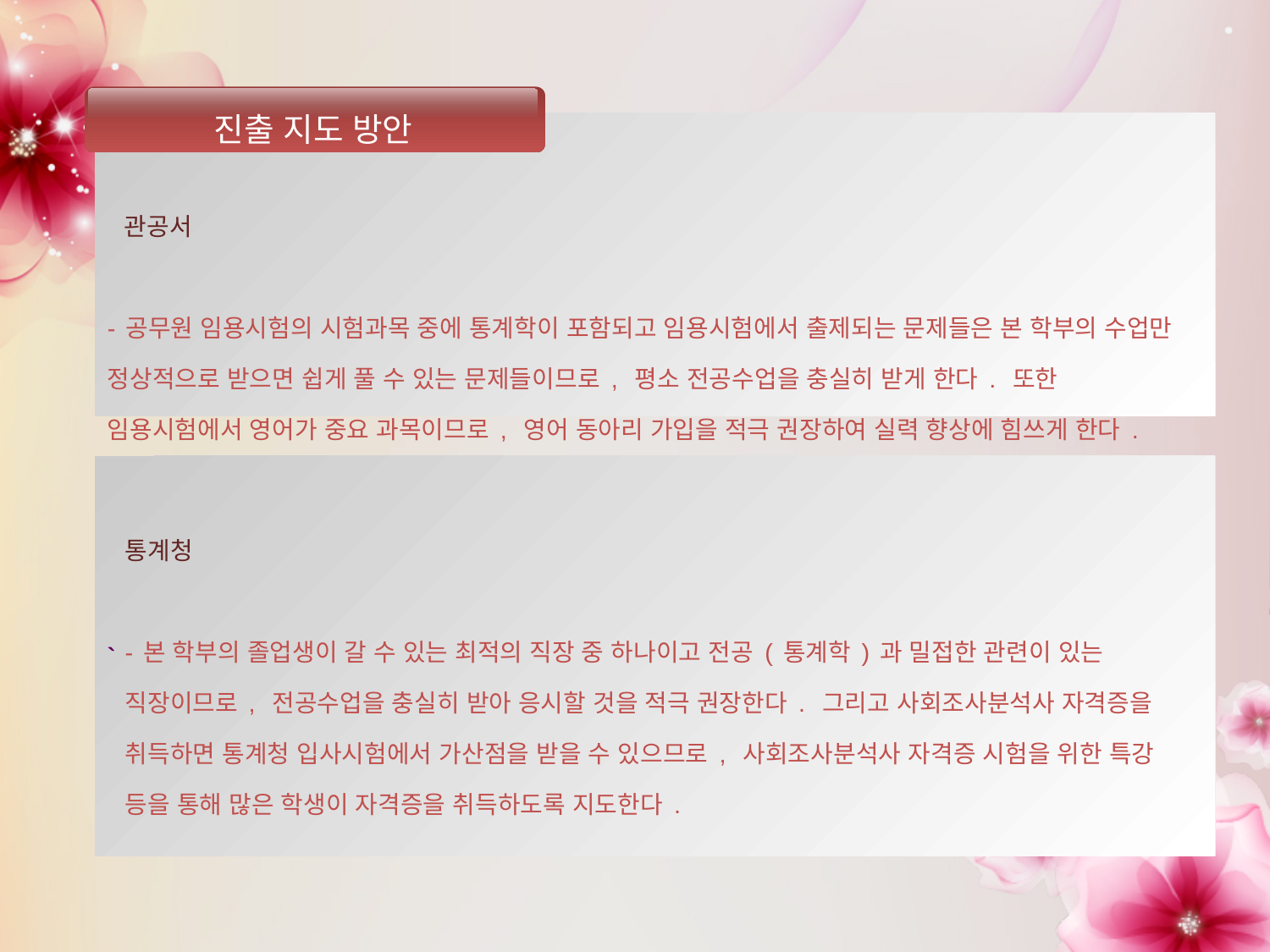

진출 지도 방안

 관공서

-공무원 임용시험의 시험과목 중에 통계학이 포함되고 임용시험에서 출제되는 문제들은 본 학부의 수업만 정상적으로 받으면 쉽게 풀 수 있는 문제들이므로, 평소 전공수업을 충실히 받게 한다. 또한 임용시험에서 영어가 중요 과목이므로, 영어 동아리 가입을 적극 권장하여 실력 향상에 힘쓰게 한다.
`
통계청

-본 학부의 졸업생이 갈 수 있는 최적의 직장 중 하나이고 전공(통계학)과 밀접한 관련이 있는 직장이므로, 전공수업을 충실히 받아 응시할 것을 적극 권장한다. 그리고 사회조사분석사 자격증을 취득하면 통계청 입사시험에서 가산점을 받을 수 있으므로, 사회조사분석사 자격증 시험을 위한 특강 등을 통해 많은 학생이 자격증을 취득하도록 지도한다.